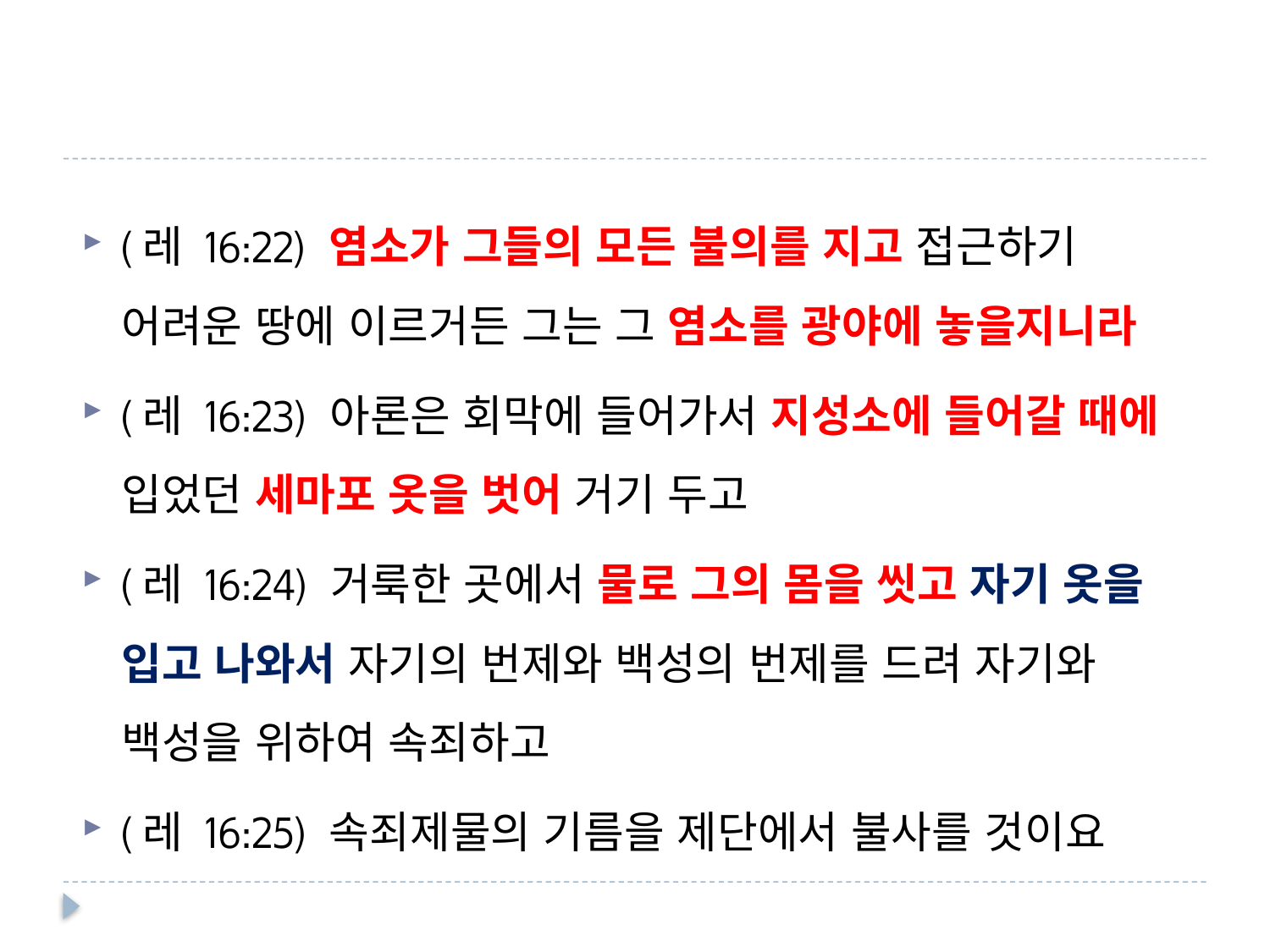

#
(레 16:22) 염소가 그들의 모든 불의를 지고 접근하기 어려운 땅에 이르거든 그는 그 염소를 광야에 놓을지니라
(레 16:23) 아론은 회막에 들어가서 지성소에 들어갈 때에 입었던 세마포 옷을 벗어 거기 두고
(레 16:24) 거룩한 곳에서 물로 그의 몸을 씻고 자기 옷을 입고 나와서 자기의 번제와 백성의 번제를 드려 자기와 백성을 위하여 속죄하고
(레 16:25) 속죄제물의 기름을 제단에서 불사를 것이요